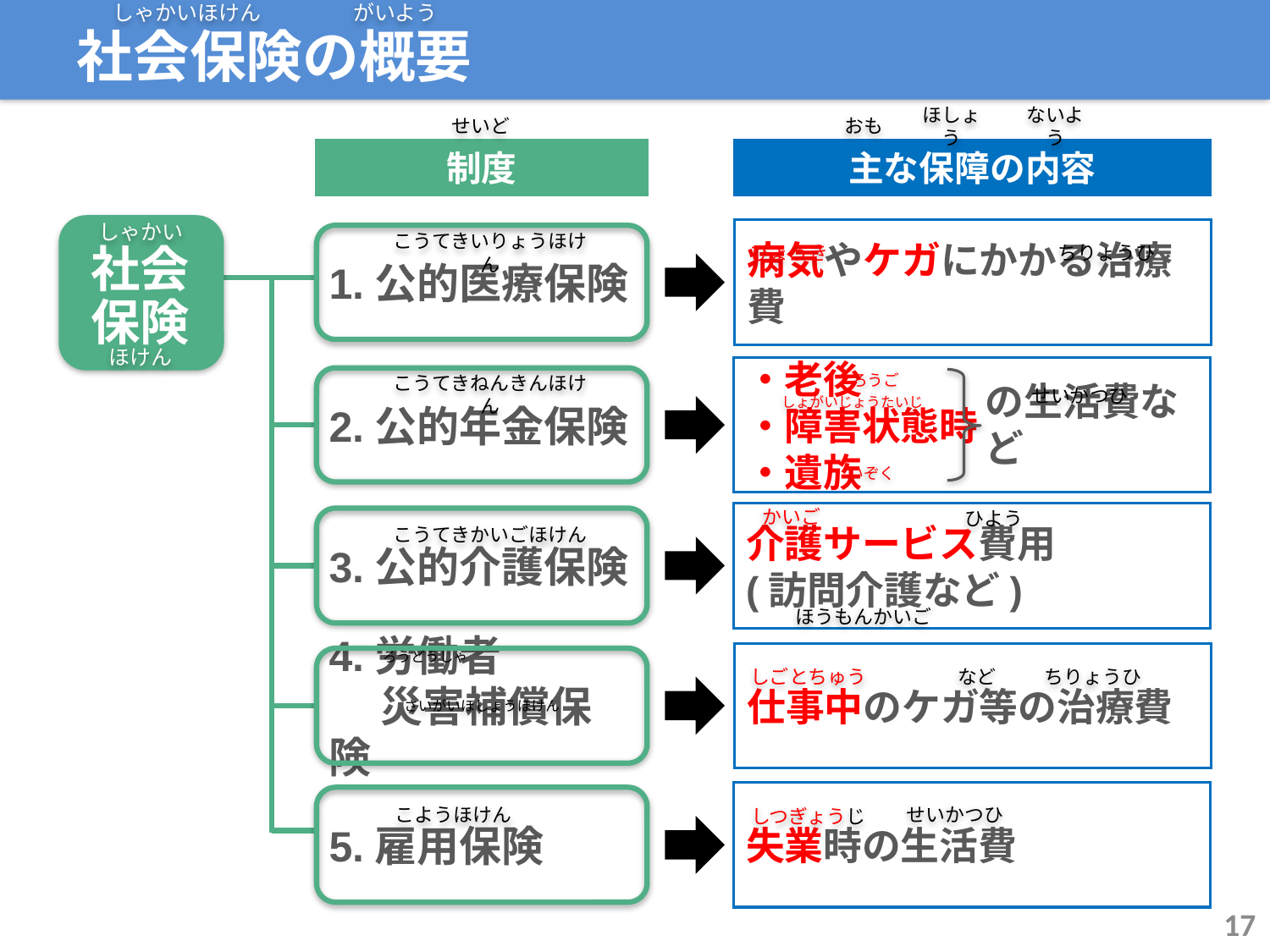

しゃかいほけん
がいよう
社会保険の概要
せいど
おも
ほしょう
ないよう
制度
主な保障の内容

病気やケガにかかる治療費

社会
保険
1.公的医療保険

・老後
・障害状態時
・遺族

2.公的年金保険

介護サービス費用
(訪問介護など)

3.公的介護保険

仕事中のケガ等の治療費

4.労働者
　 災害補償保険

失業時の生活費

5.雇用保険

の生活費など
しゃかい
こうてきいりょうほけん
びょうき
ちりょうひ
ほけん
ろうご
こうてきねんきんほけん
せいかつひ
しょがいじょうたいじ
いぞく
かいご
ひよう
こうてきかいごほけん
ほうもんかいご
ろうどうしゃ
しごとちゅう
など
ちりょうひ
さいがいほしょうほけん
・
せいかつひ
こようほけん
しつぎょうじ
17